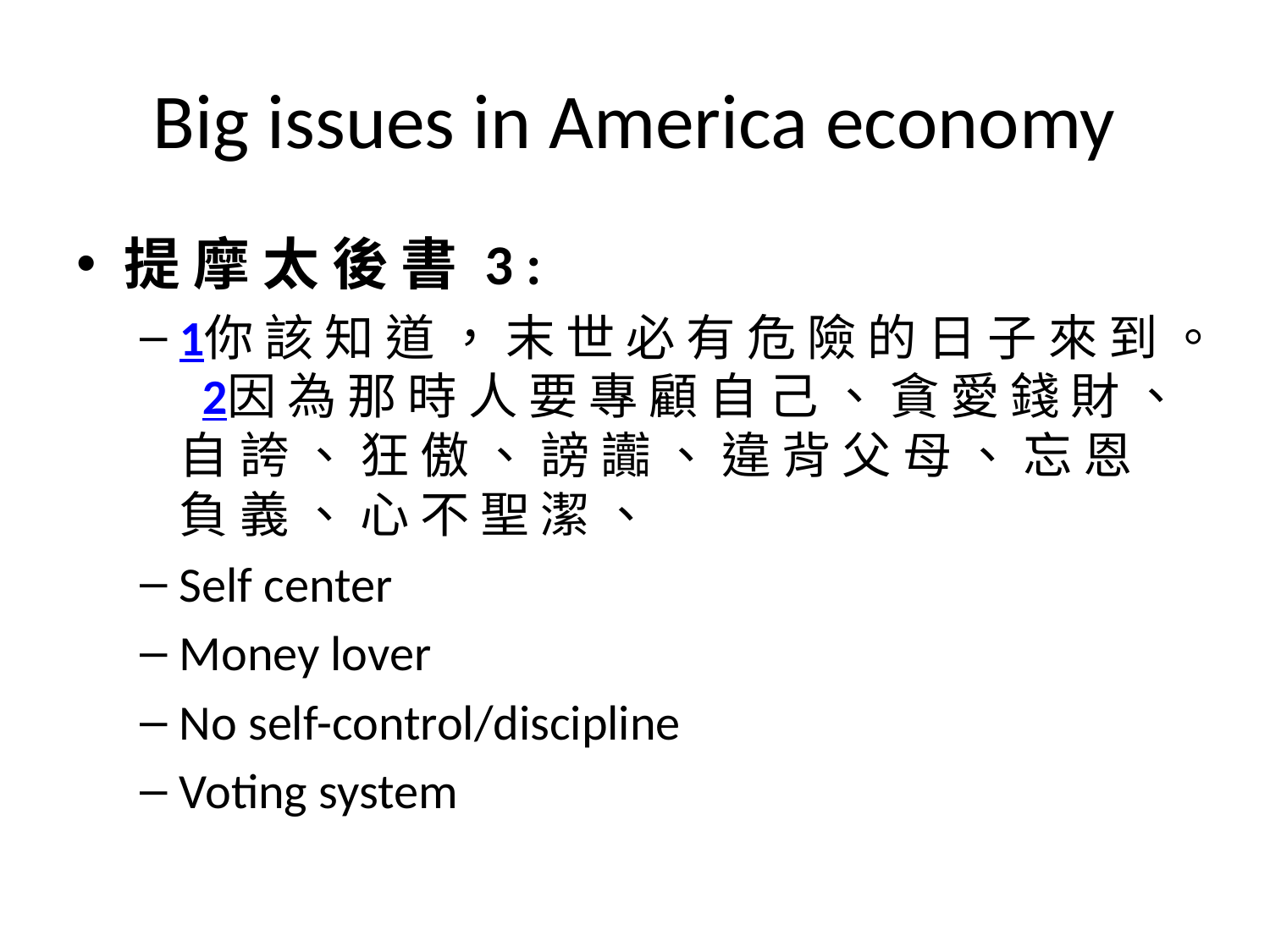

# Big issues in America economy
提 摩 太 後 書 3 :
1你 該 知 道 ， 末 世 必 有 危 險 的 日 子 來 到 。 2因 為 那 時 人 要 專 顧 自 己 、 貪 愛 錢 財 、 自 誇 、 狂 傲 、 謗 讟 、 違 背 父 母 、 忘 恩 負 義 、 心 不 聖 潔 、
Self center
Money lover
No self-control/discipline
Voting system